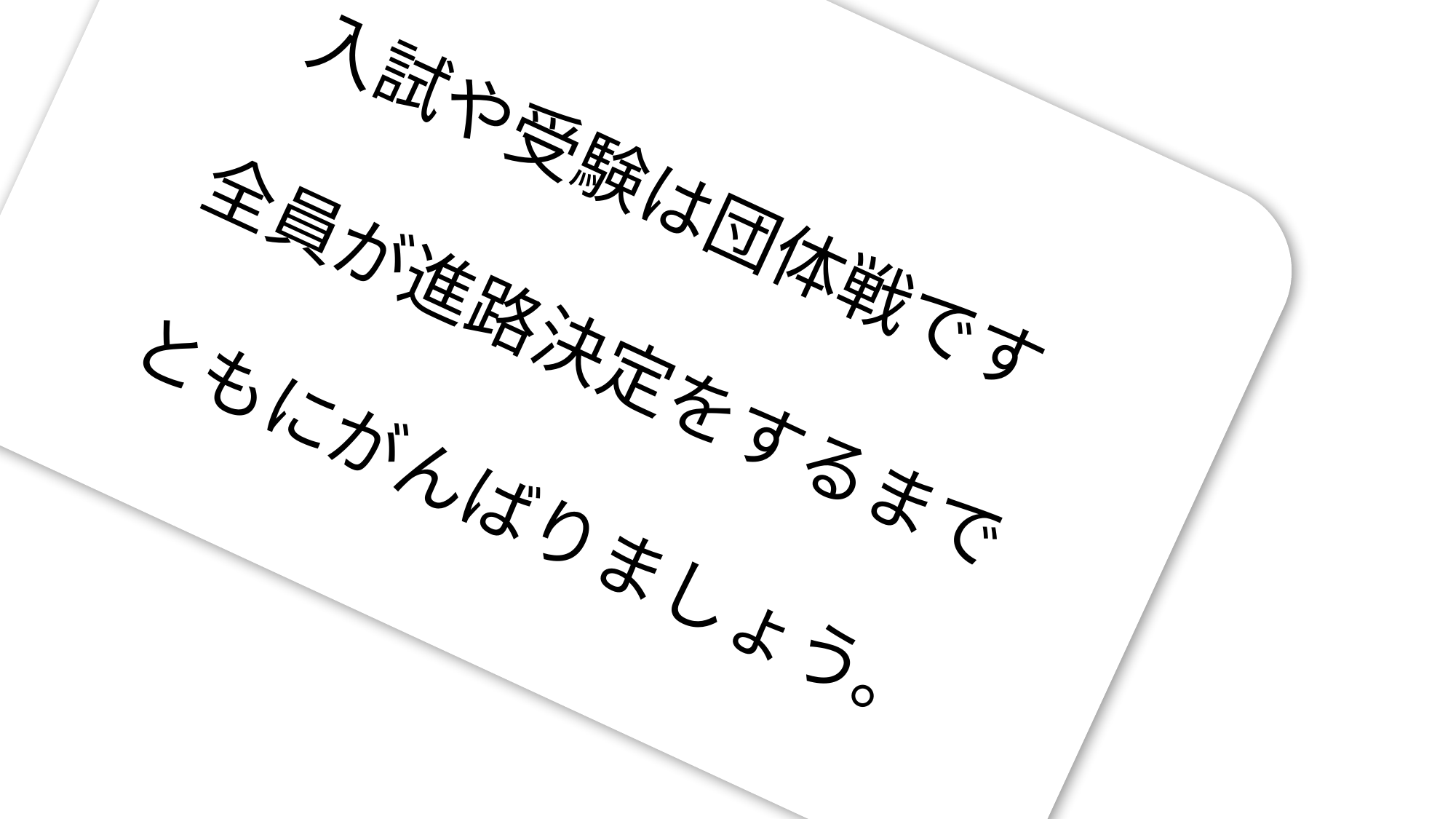

入試や受験は団体戦です
全員が進路決定をするまで
ともにがんばりましょう。